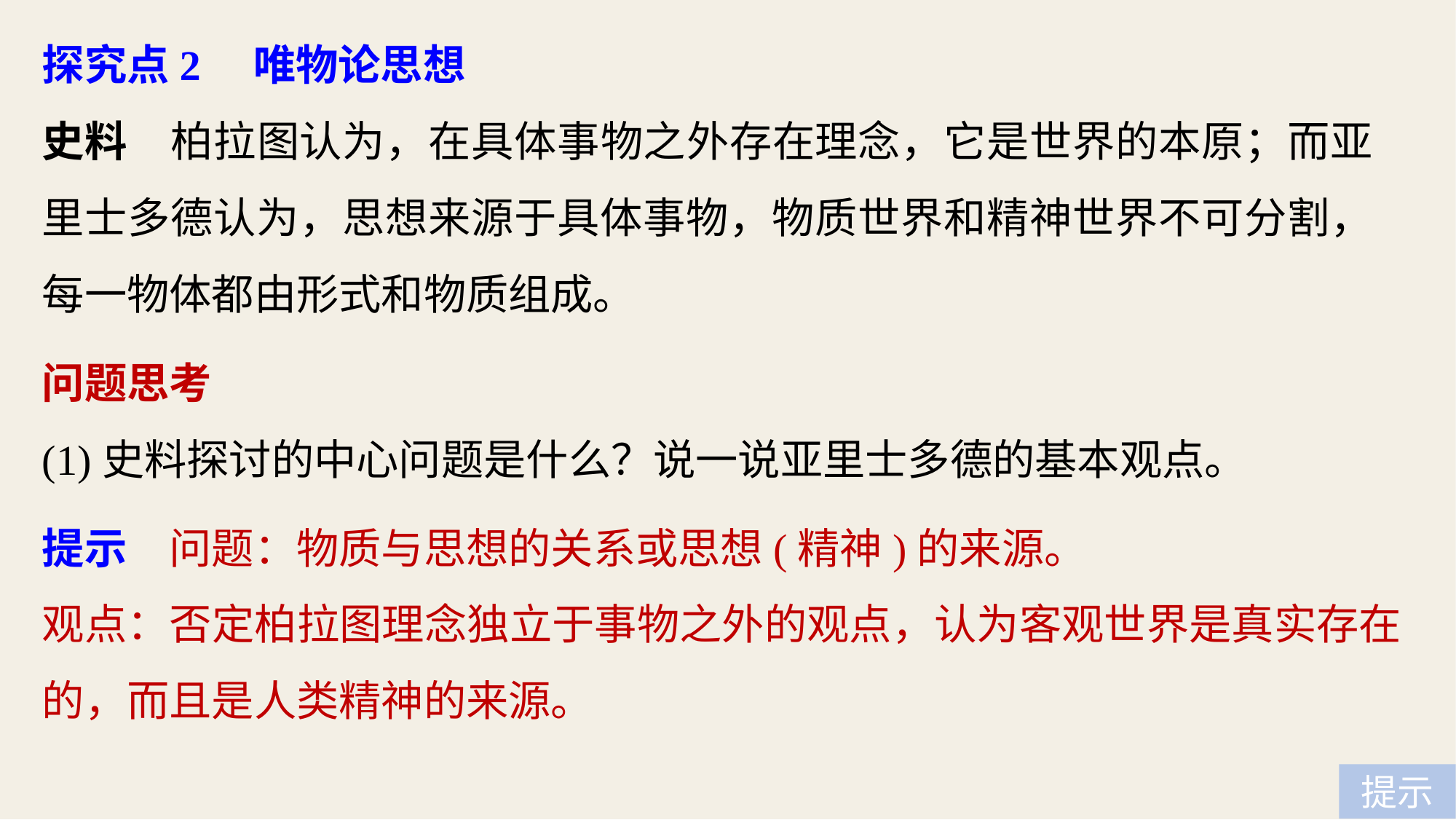

探究点2　唯物论思想
史料　柏拉图认为，在具体事物之外存在理念，它是世界的本原；而亚里士多德认为，思想来源于具体事物，物质世界和精神世界不可分割，每一物体都由形式和物质组成。
问题思考
(1)史料探讨的中心问题是什么？说一说亚里士多德的基本观点。
提示　问题：物质与思想的关系或思想(精神)的来源。
观点：否定柏拉图理念独立于事物之外的观点，认为客观世界是真实存在的，而且是人类精神的来源。
提示